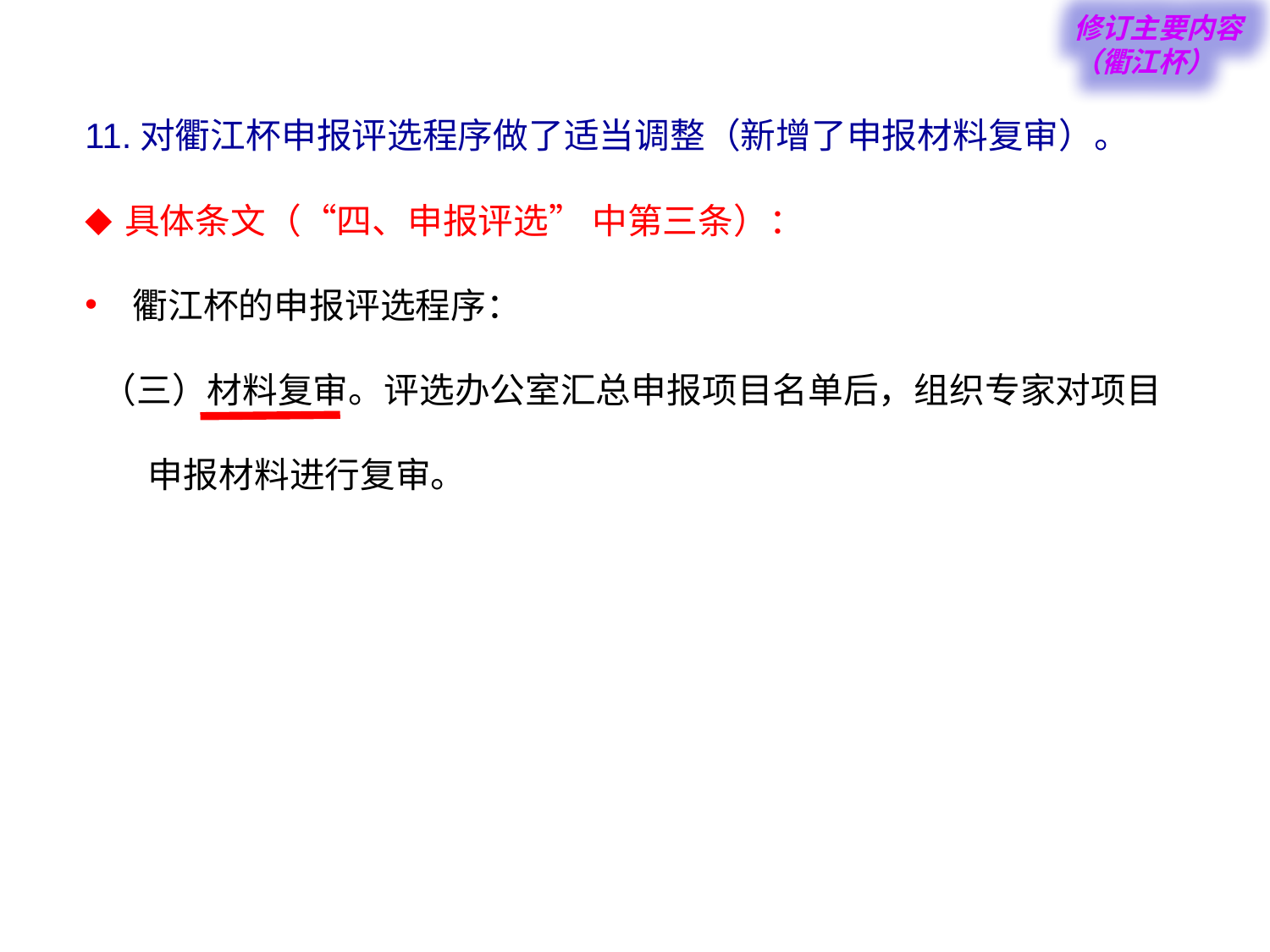

修订主要内容（衢江杯）
11.对衢江杯申报评选程序做了适当调整（新增了申报材料复审）。
具体条文（“四、申报评选” 中第三条）：
衢江杯的申报评选程序：
 （三）材料复审。评选办公室汇总申报项目名单后，组织专家对项目
       申报材料进行复审。